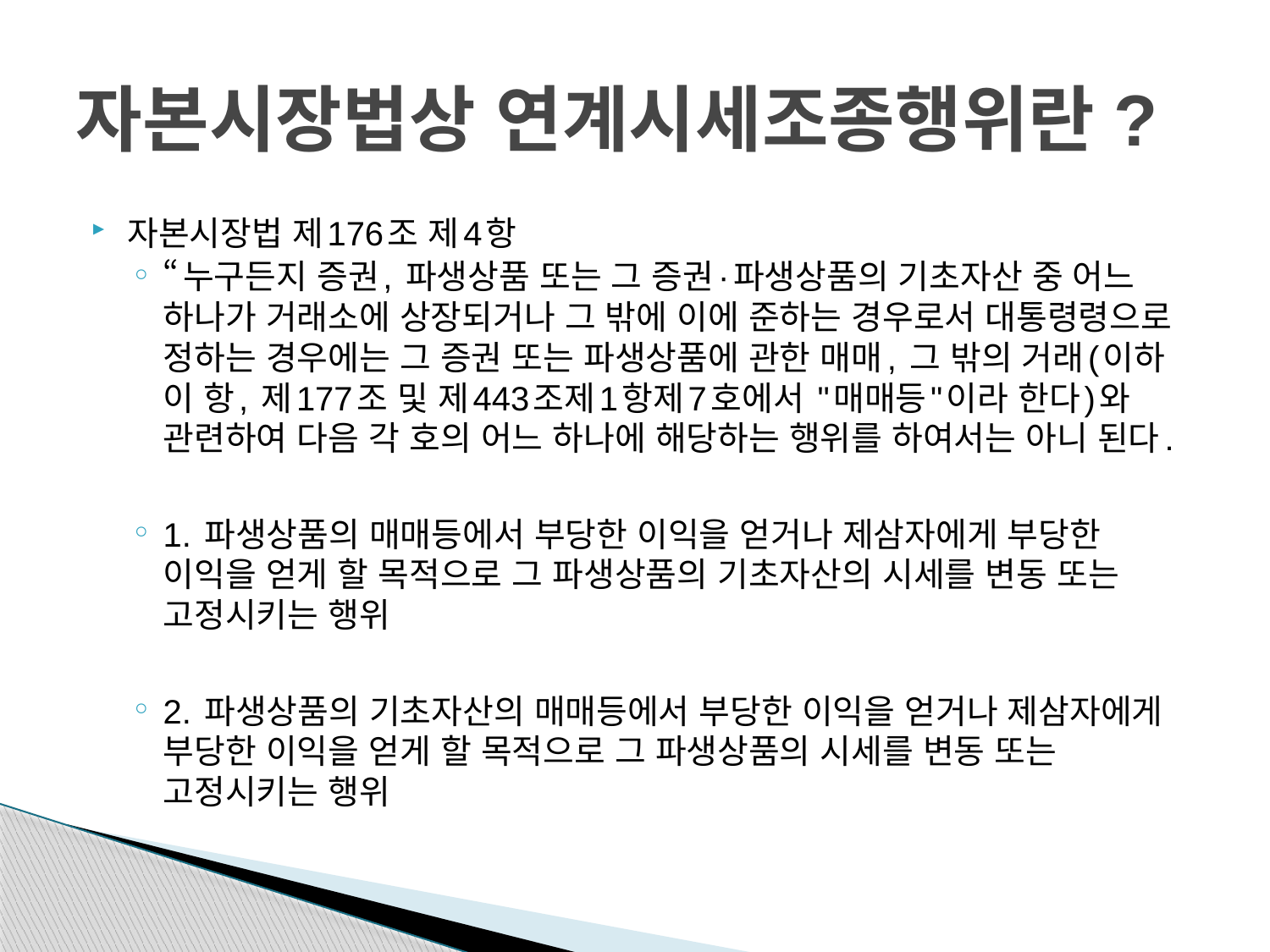

# 자본시장법상 연계시세조종행위란?
자본시장법 제176조 제4항
“누구든지 증권, 파생상품 또는 그 증권·파생상품의 기초자산 중 어느 하나가 거래소에 상장되거나 그 밖에 이에 준하는 경우로서 대통령령으로 정하는 경우에는 그 증권 또는 파생상품에 관한 매매, 그 밖의 거래(이하 이 항, 제177조 및 제443조제1항제7호에서 "매매등"이라 한다)와 관련하여 다음 각 호의 어느 하나에 해당하는 행위를 하여서는 아니 된다.

1. 파생상품의 매매등에서 부당한 이익을 얻거나 제삼자에게 부당한 이익을 얻게 할 목적으로 그 파생상품의 기초자산의 시세를 변동 또는 고정시키는 행위

2. 파생상품의 기초자산의 매매등에서 부당한 이익을 얻거나 제삼자에게 부당한 이익을 얻게 할 목적으로 그 파생상품의 시세를 변동 또는 고정시키는 행위